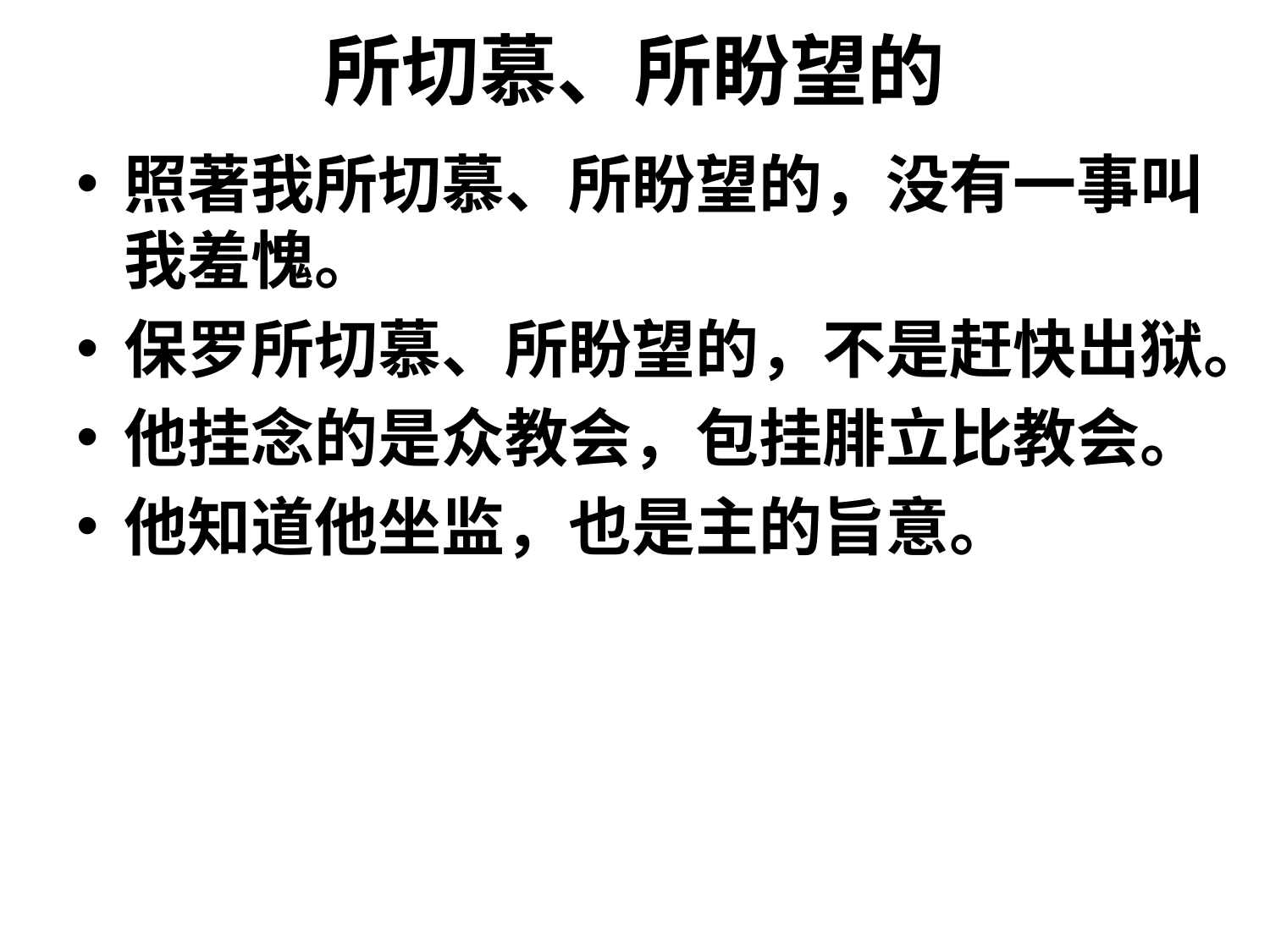

# 所切慕、所盼望的
照著我所切慕、所盼望的，没有一事叫我羞愧。
保罗所切慕、所盼望的，不是赶快出狱。
他挂念的是众教会，包挂腓立比教会。
他知道他坐监，也是主的旨意。